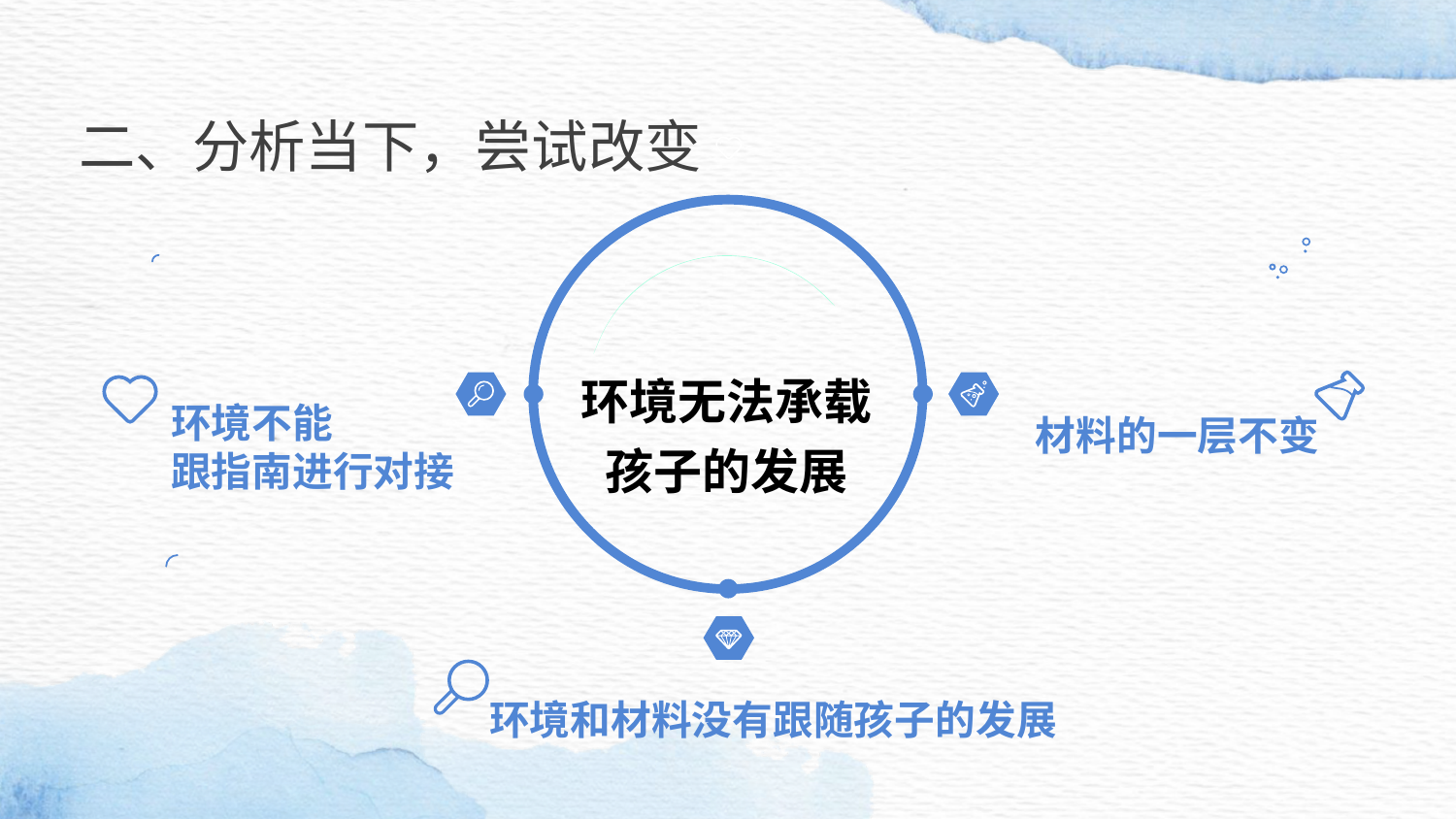

二、分析当下，尝试改变

材料的一层不变

环境不能
跟指南进行对接
环境无法承载
孩子的发展

环境和材料没有跟随孩子的发展